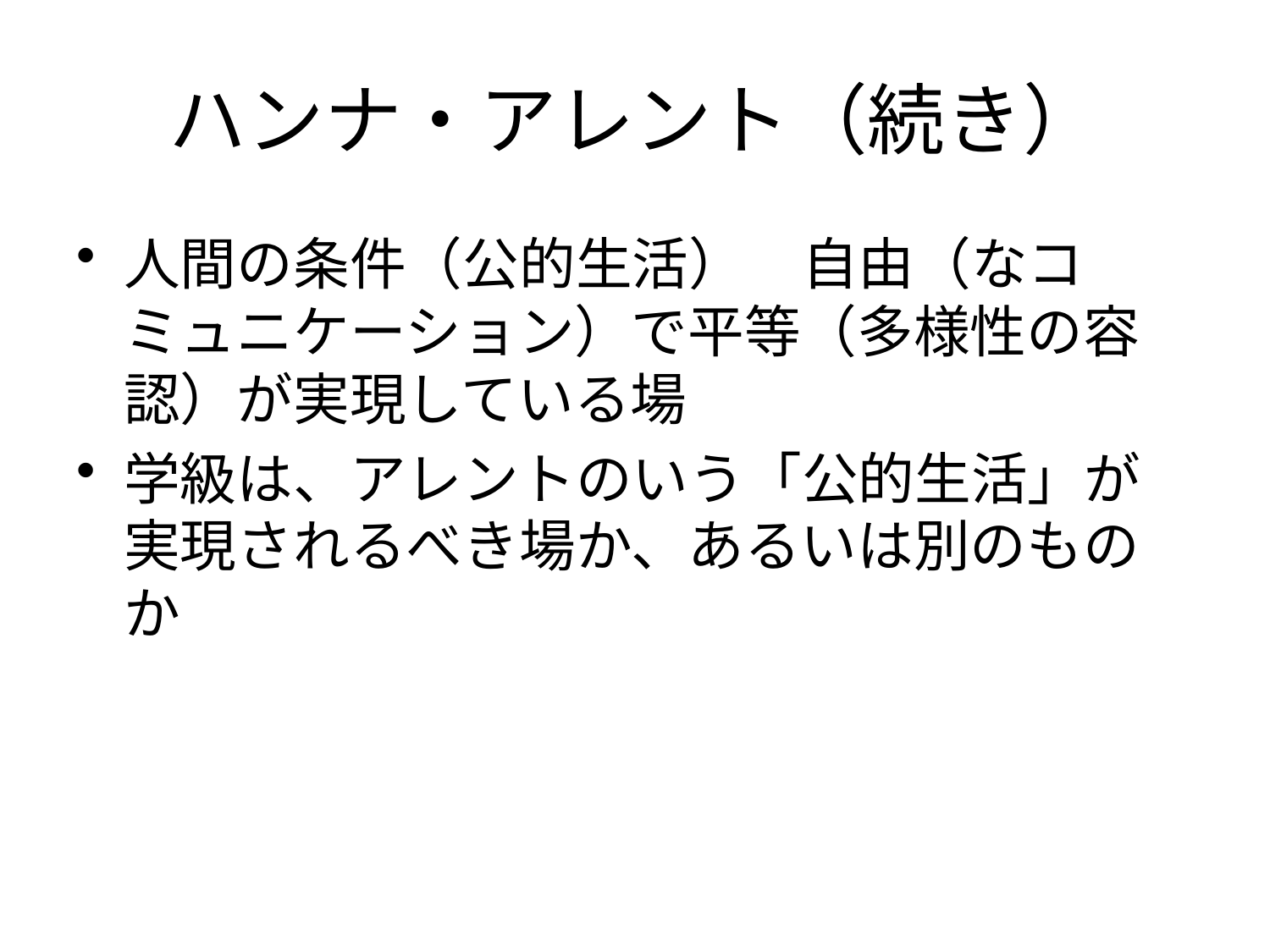

# ハンナ・アレント（続き）
人間の条件（公的生活）　自由（なコミュニケーション）で平等（多様性の容認）が実現している場
学級は、アレントのいう「公的生活」が実現されるべき場か、あるいは別のものか